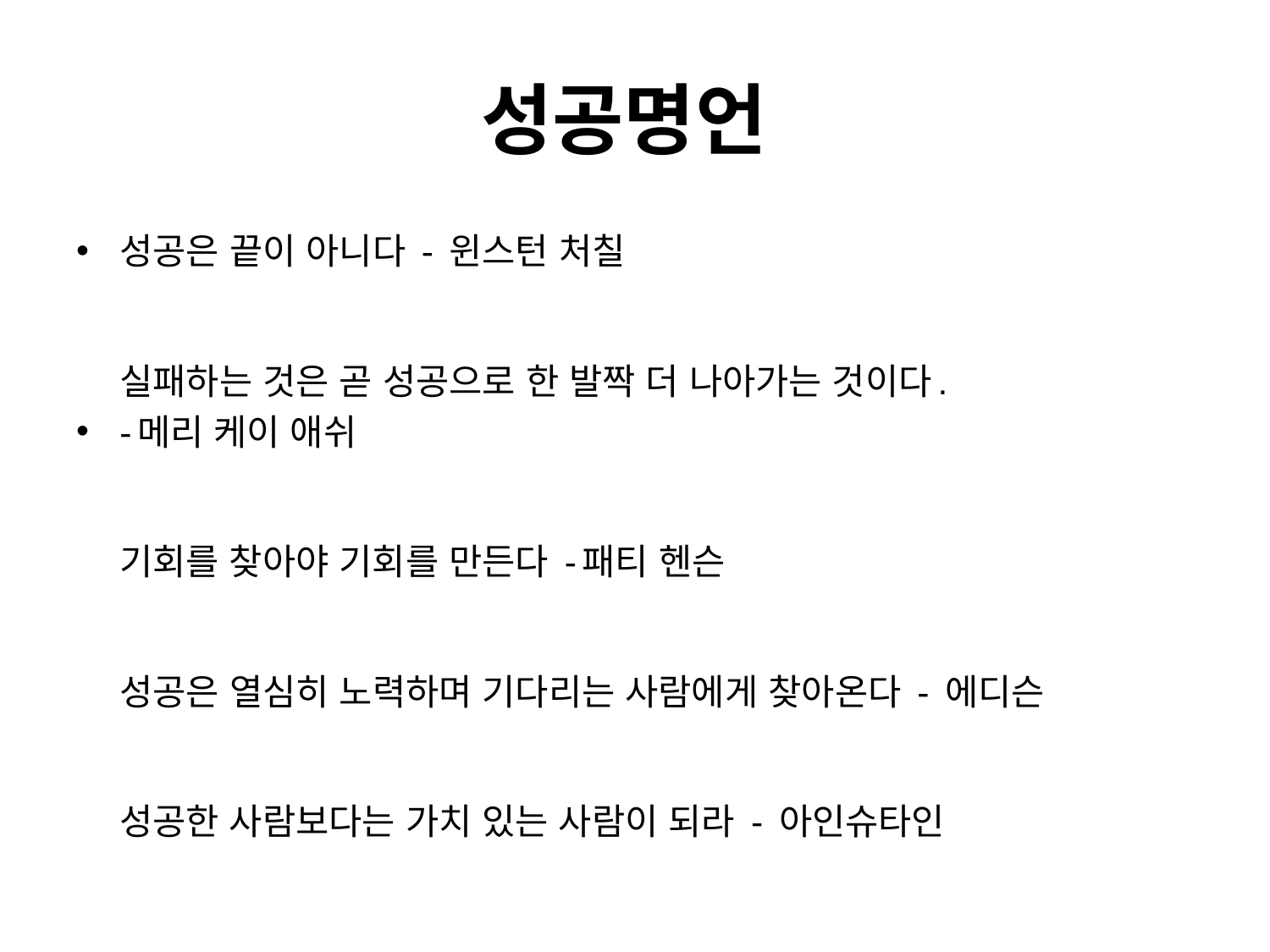

# 성공명언
성공은 끝이 아니다 - 윈스턴 처칠
실패하는 것은 곧 성공으로 한 발짝 더 나아가는 것이다.
-메리 케이 애쉬
기회를 찾아야 기회를 만든다 -패티 헨슨
성공은 열심히 노력하며 기다리는 사람에게 찾아온다 - 에디슨
성공한 사람보다는 가치 있는 사람이 되라 - 아인슈타인